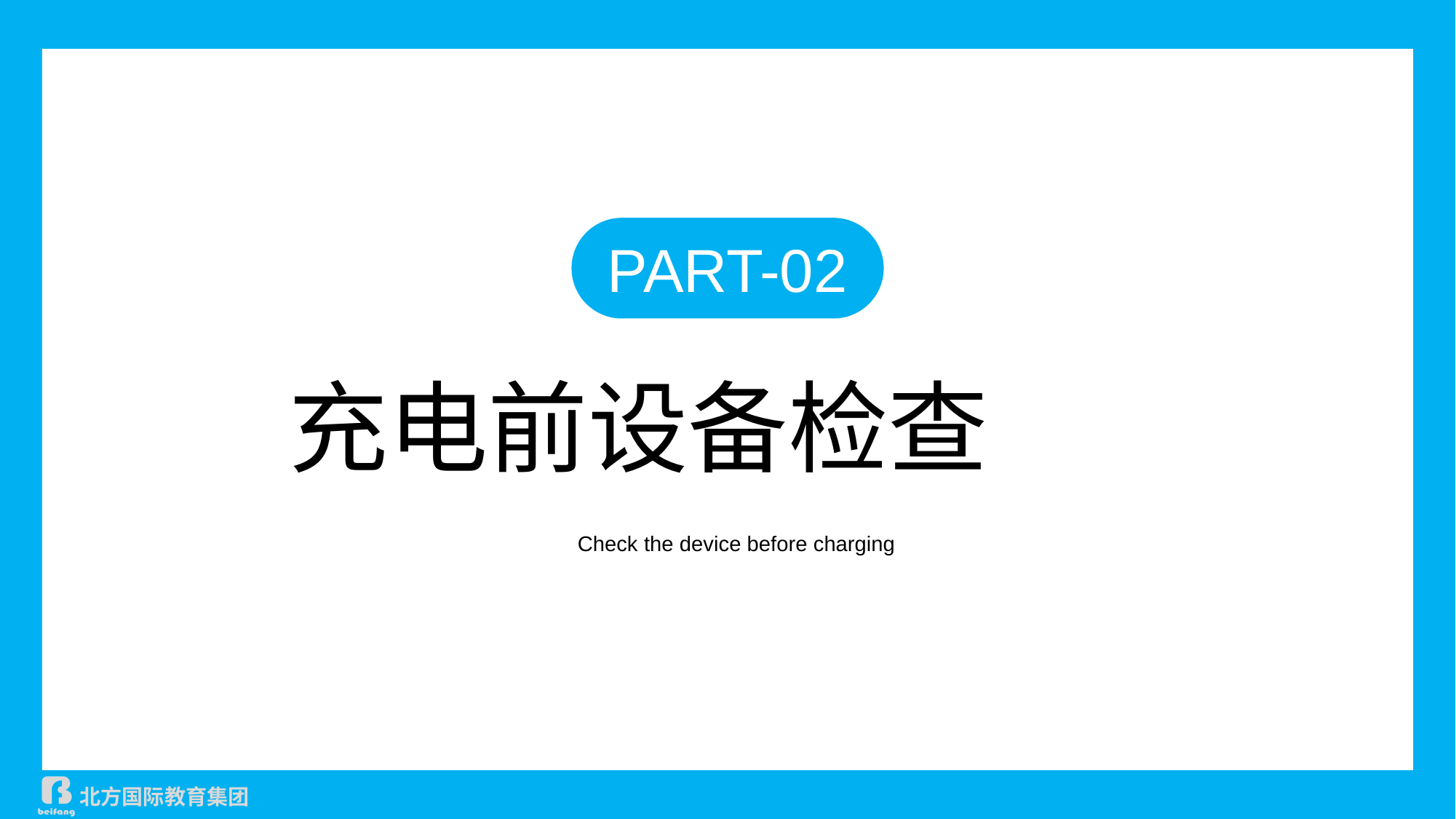

PART-02
充电前设备检查
Check the device before charging